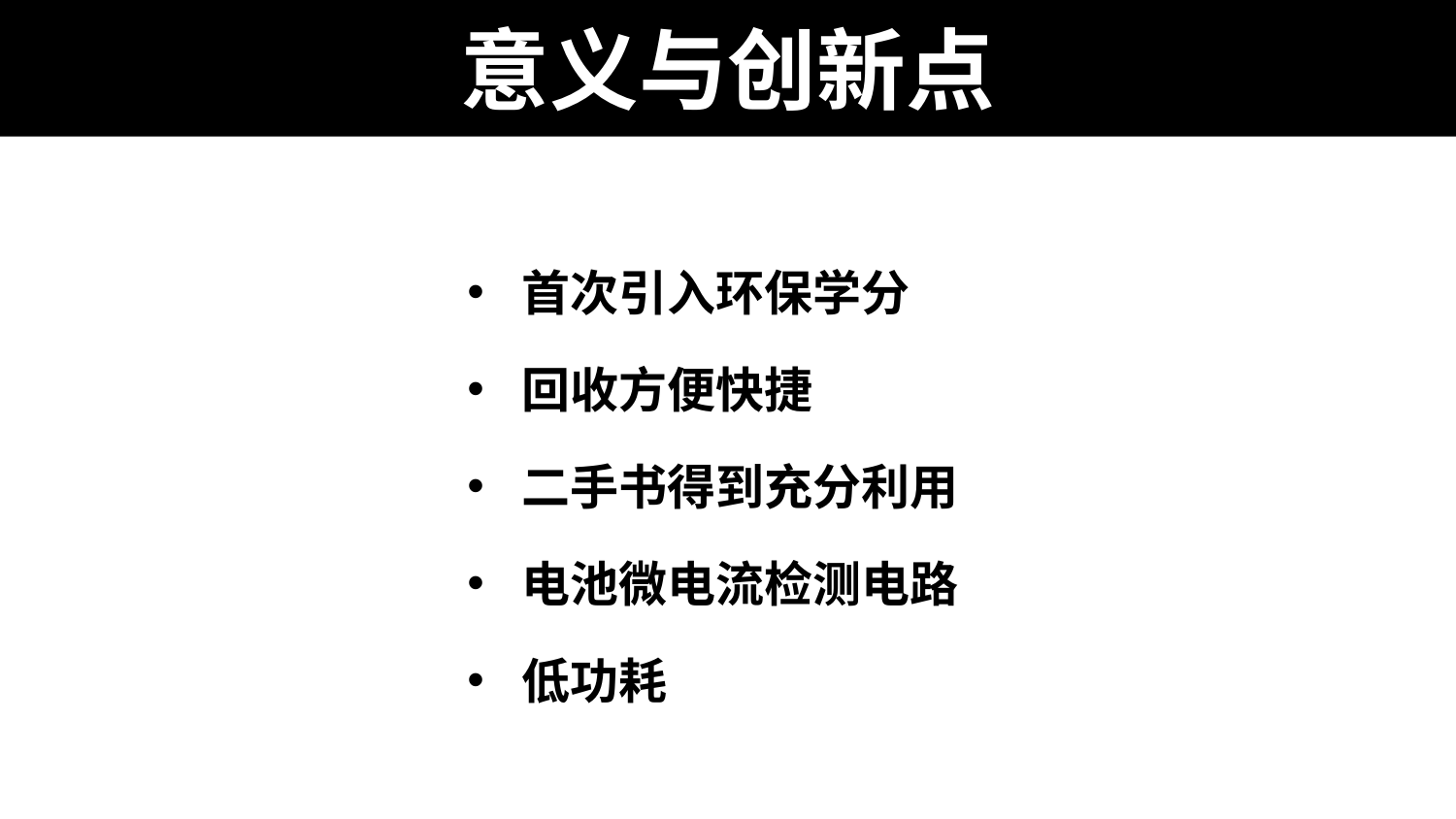

意义与创新点
首次引入环保学分
回收方便快捷
二手书得到充分利用
电池微电流检测电路
低功耗